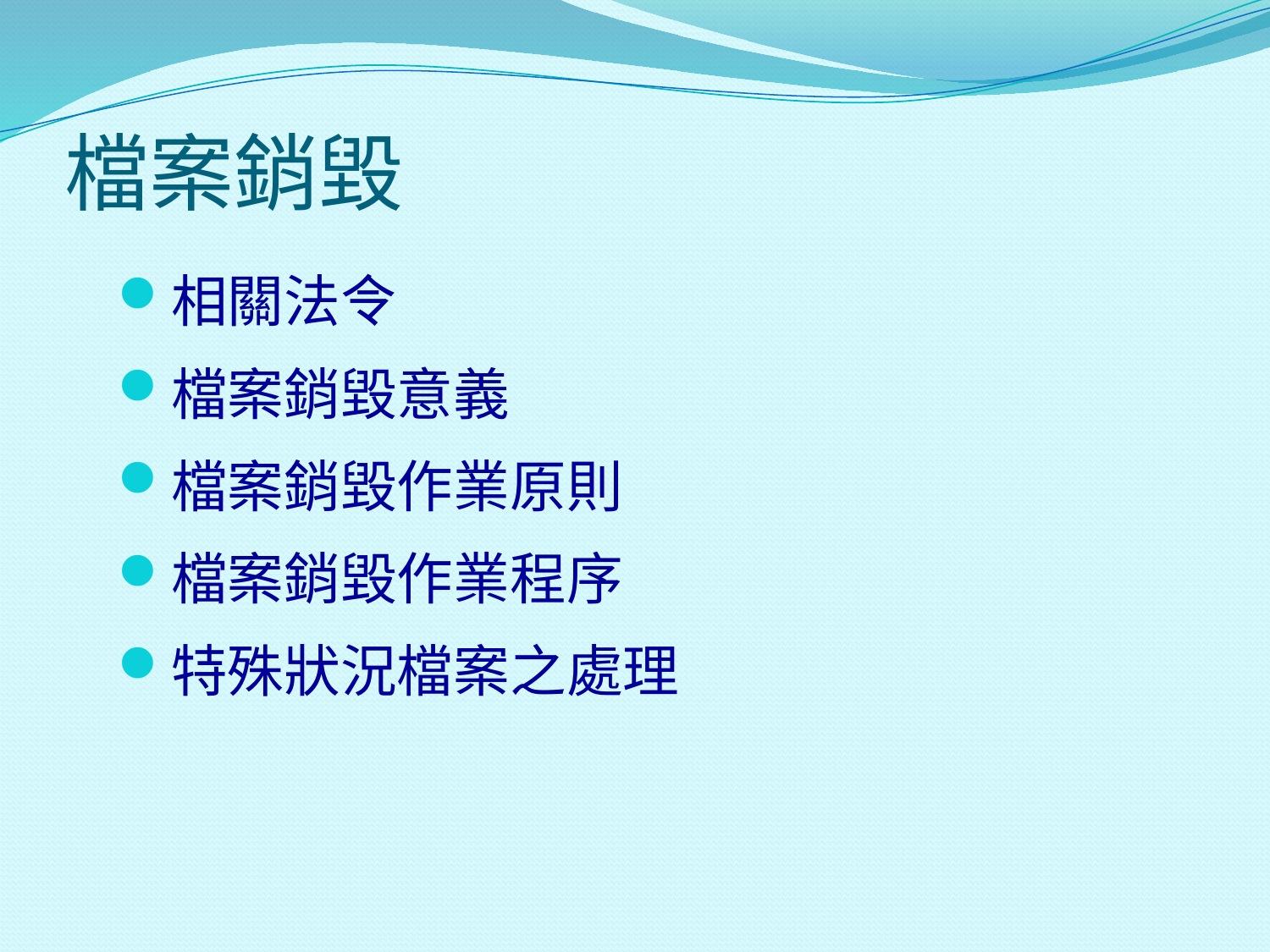

# 檔案銷毀
相關法令
檔案銷毀意義
檔案銷毀作業原則
檔案銷毀作業程序
特殊狀況檔案之處理